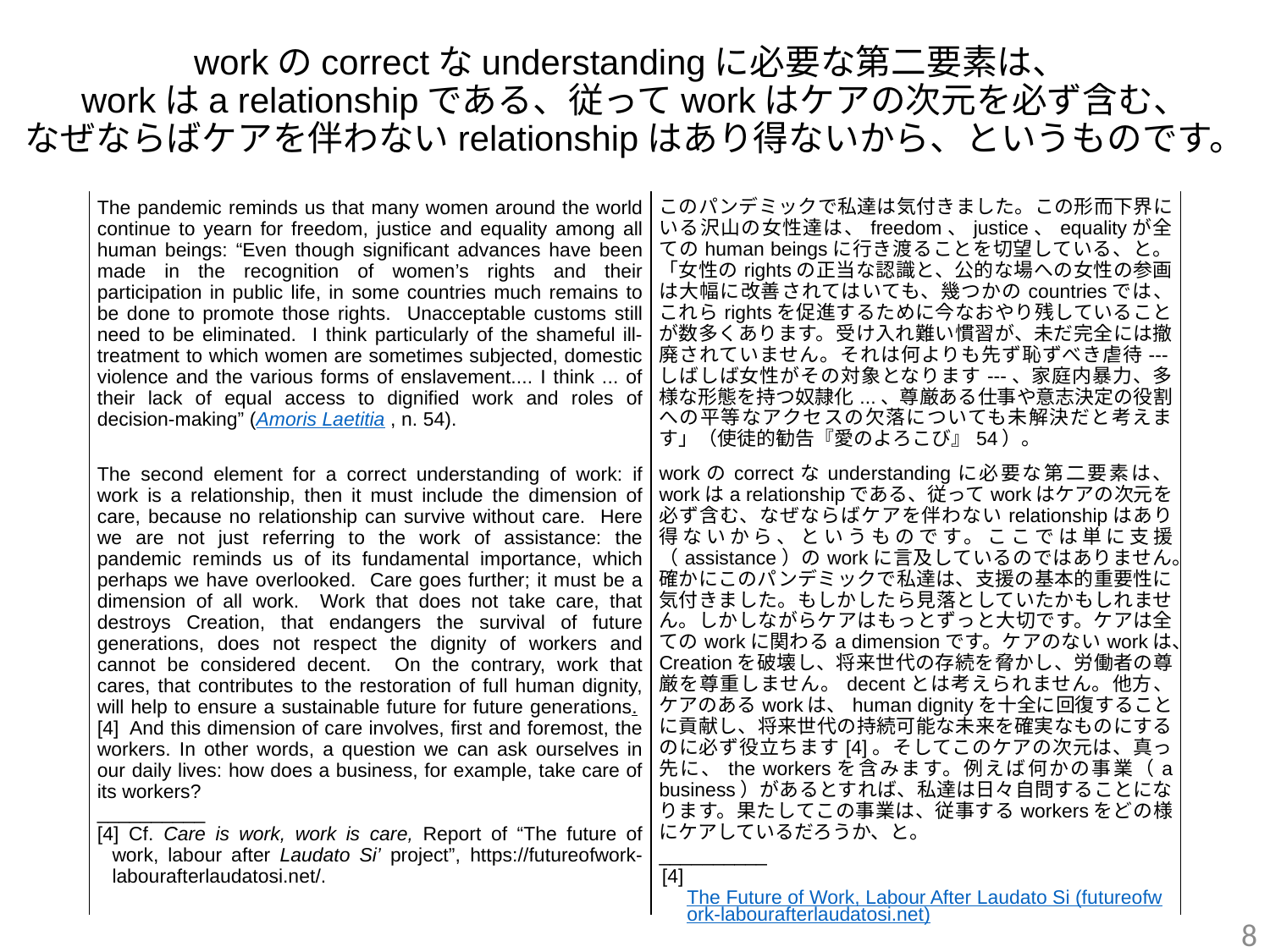

# workのcorrectなunderstandingに必要な第二要素は、 workはa relationshipである、従ってworkはケアの次元を必ず含む、 なぜならばケアを伴わないrelationshipはあり得ないから、というものです。
| The pandemic reminds us that many women around the world continue to yearn for freedom, justice and equality among all human beings: “Even though significant advances have been made in the recognition of women’s rights and their participation in public life, in some countries much remains to be done to promote those rights. Unacceptable customs still need to be eliminated. I think particularly of the shameful ill-treatment to which women are sometimes subjected, domestic violence and the various forms of enslavement.... I think ... of their lack of equal access to dignified work and roles of decision-making” (Amoris Laetitia , n. 54). | このパンデミックで私達は気付きました。この形而下界にいる沢山の女性達は、freedom、justice、equalityが全てのhuman beingsに行き渡ることを切望している、と。「女性のrightsの正当な認識と、公的な場への女性の参画は大幅に改善されてはいても、幾つかのcountriesでは、これらrightsを促進するために今なおやり残していることが数多くあります。受け入れ難い慣習が、未だ完全には撤廃されていません。それは何よりも先ず恥ずべき虐待---しばしば女性がその対象となります---、家庭内暴力、多様な形態を持つ奴隷化...、尊厳ある仕事や意志決定の役割への平等なアクセスの欠落についても未解決だと考えます」（使徒的勧告『愛のよろこび』54）。 |
| --- | --- |
| The second element for a correct understanding of work: if work is a relationship, then it must include the dimension of care, because no relationship can survive without care. Here we are not just referring to the work of assistance: the pandemic reminds us of its fundamental importance, which perhaps we have overlooked. Care goes further; it must be a dimension of all work. Work that does not take care, that destroys Creation, that endangers the survival of future generations, does not respect the dignity of workers and cannot be considered decent. On the contrary, work that cares, that contributes to the restoration of full human dignity, will help to ensure a sustainable future for future generations. [4]  And this dimension of care involves, first and foremost, the workers. In other words, a question we can ask ourselves in our daily lives: how does a business, for example, take care of its workers? \_\_\_\_\_\_\_\_\_\_ [4] Cf. Care is work, work is care, Report of “The future of work, labour after Laudato Si’ project”, https://futureofwork-labourafterlaudatosi.net/. | workのcorrectなunderstandingに必要な第二要素は、 workはa relationshipである、従ってworkはケアの次元を必ず含む、なぜならばケアを伴わないrelationshipはあり得ないから、というものです。ここでは単に支援（assistance）のworkに言及しているのではありません。確かにこのパンデミックで私達は、支援の基本的重要性に気付きました。もしかしたら見落としていたかもしれません。しかしながらケアはもっとずっと大切です。ケアは全てのworkに関わるa dimensionです。ケアのないworkは、Creationを破壊し、将来世代の存続を脅かし、労働者の尊厳を尊重しません。decentとは考えられません。他方、ケアのあるworkは、human dignityを十全に回復することに貢献し、将来世代の持続可能な未来を確実なものにするのに必ず役立ちます[4]。そしてこのケアの次元は、真っ先に、the workersを含みます。例えば何かの事業（a business）があるとすれば、私達は日々自問することになります。果たしてこの事業は、従事するworkersをどの様にケアしているだろうか、と。 \_\_\_\_\_\_\_\_\_\_ [4] The Future of Work, Labour After Laudato Si (futureofwork-labourafterlaudatosi.net) |
8